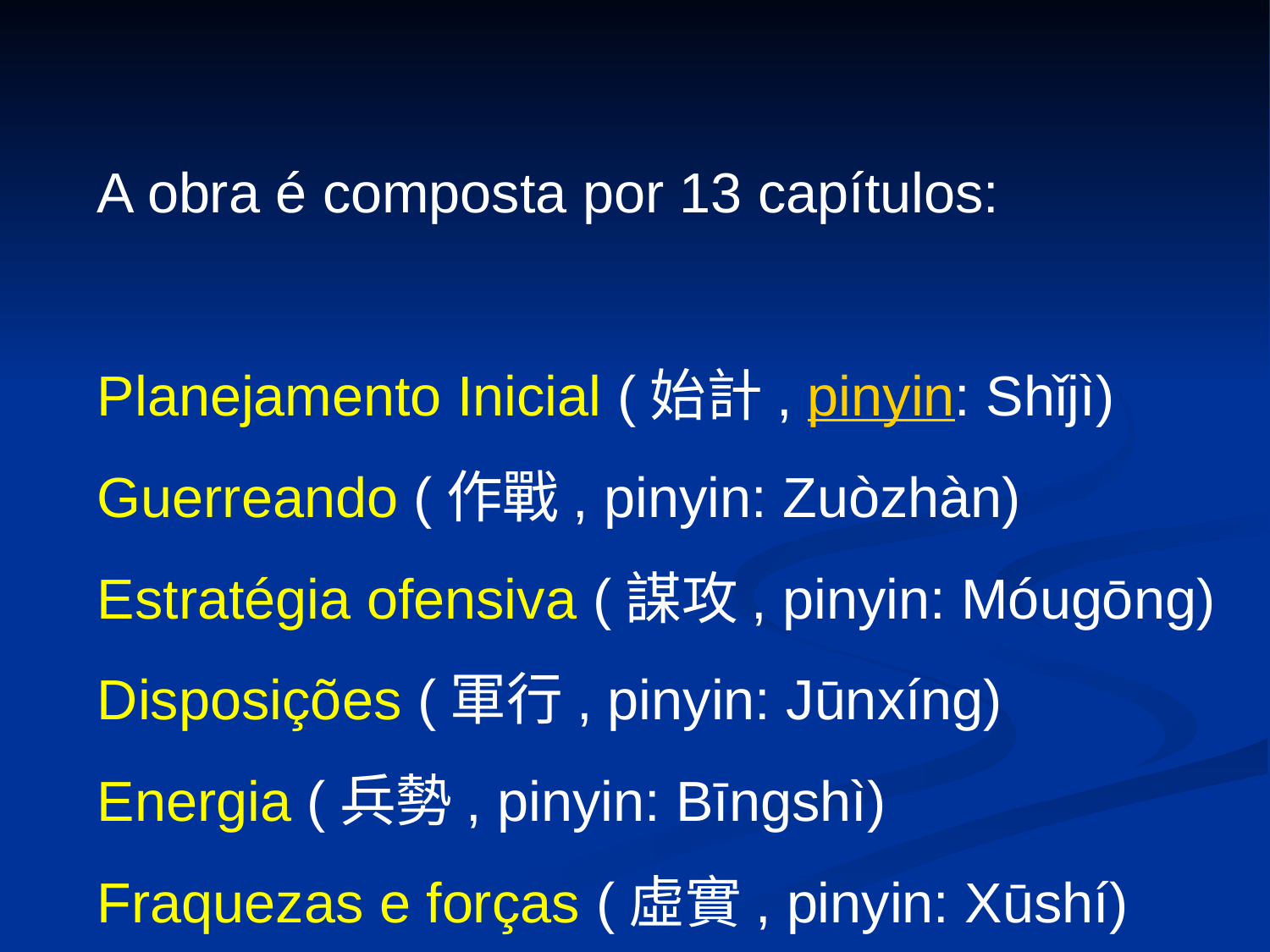

A obra é composta por 13 capítulos:

Planejamento Inicial (始計, pinyin: Shǐjì)
Guerreando (作戰, pinyin: Zuòzhàn)
Estratégia ofensiva (謀攻, pinyin: Móugōng)
Disposições (軍行, pinyin: Jūnxíng)
Energia (兵勢, pinyin: Bīngshì)
Fraquezas e forças (虛實, pinyin: Xūshí)